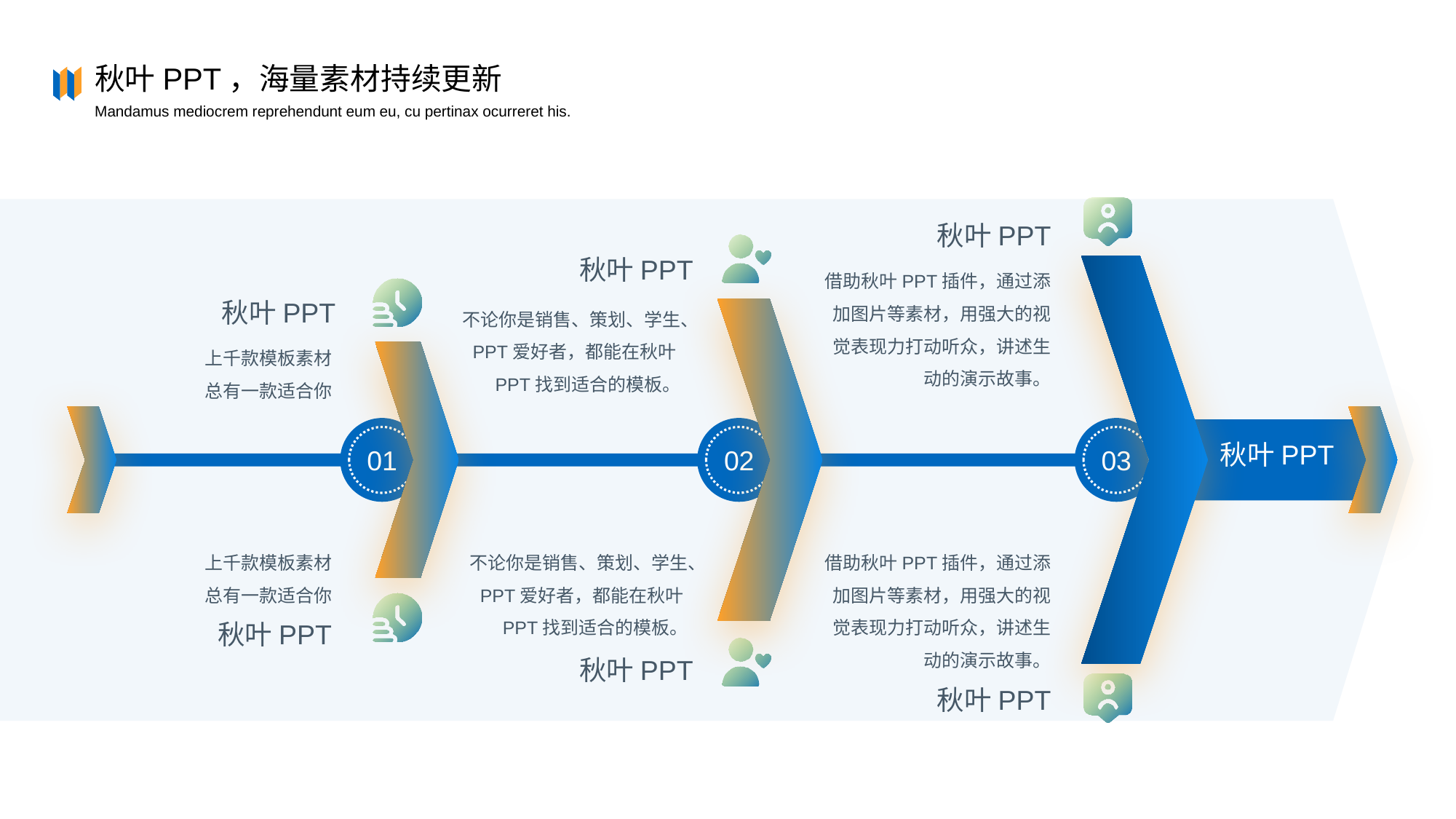

秋叶PPT，海量素材持续更新

Mandamus mediocrem reprehendunt eum eu, cu pertinax ocurreret his.

秋叶PPT

秋叶PPT

借助秋叶PPT插件，通过添加图片等素材，用强大的视觉表现力打动听众，讲述生动的演示故事。

秋叶PPT
不论你是销售、策划、学生、PPT爱好者，都能在秋叶PPT找到适合的模板。

上千款模板素材
总有一款适合你

01
02
03

秋叶PPT

上千款模板素材
总有一款适合你
不论你是销售、策划、学生、PPT爱好者，都能在秋叶PPT找到适合的模板。
借助秋叶PPT插件，通过添加图片等素材，用强大的视觉表现力打动听众，讲述生动的演示故事。

秋叶PPT

秋叶PPT

秋叶PPT